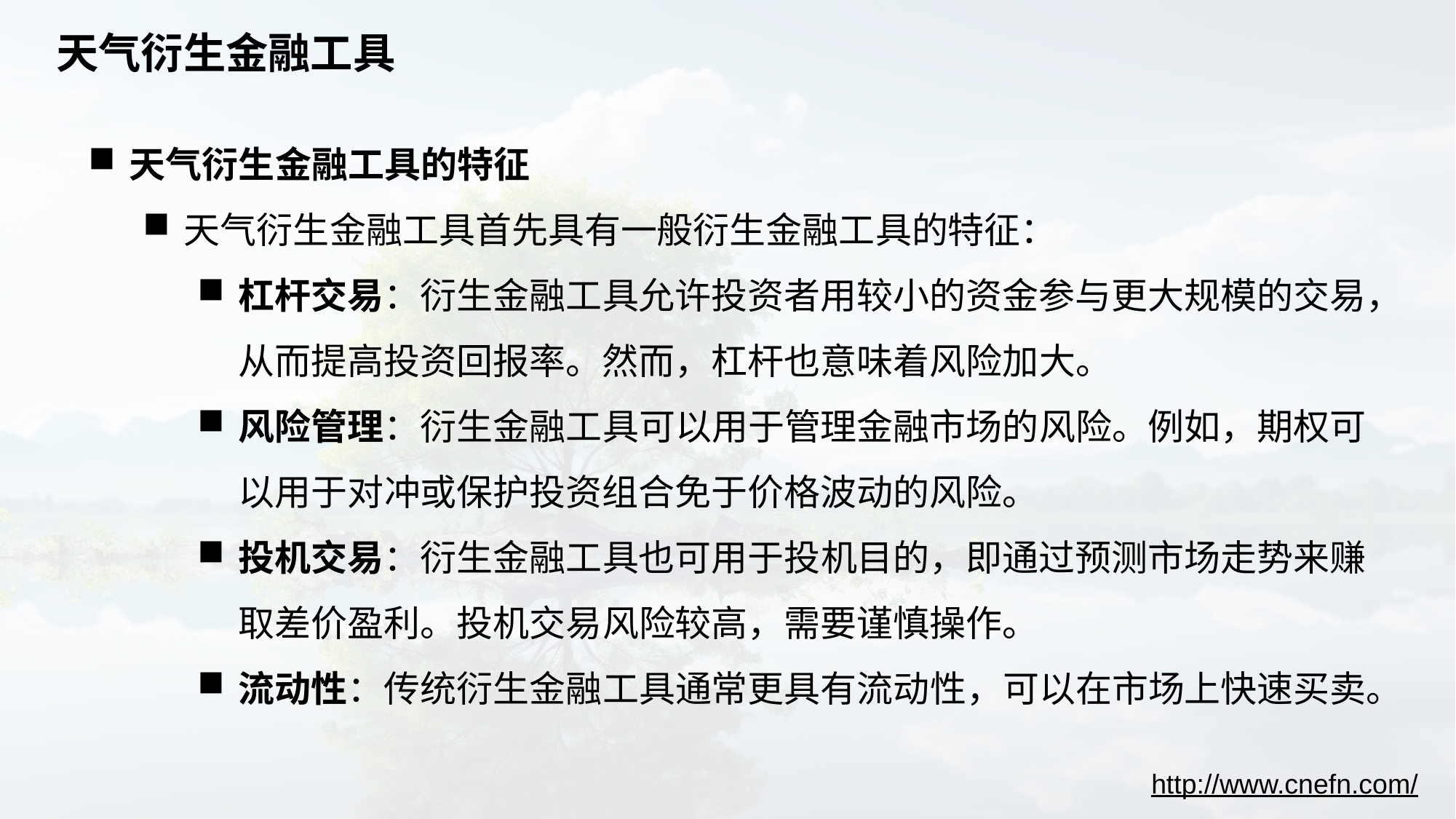

# 天气衍生金融工具
天气衍生金融工具的特征
天气衍生金融工具首先具有一般衍生金融工具的特征：
杠杆交易：衍生金融工具允许投资者用较小的资金参与更大规模的交易，从而提高投资回报率。然而，杠杆也意味着风险加大。
风险管理：衍生金融工具可以用于管理金融市场的风险。例如，期权可以用于对冲或保护投资组合免于价格波动的风险。
投机交易：衍生金融工具也可用于投机目的，即通过预测市场走势来赚取差价盈利。投机交易风险较高，需要谨慎操作。
流动性：传统衍生金融工具通常更具有流动性，可以在市场上快速买卖。